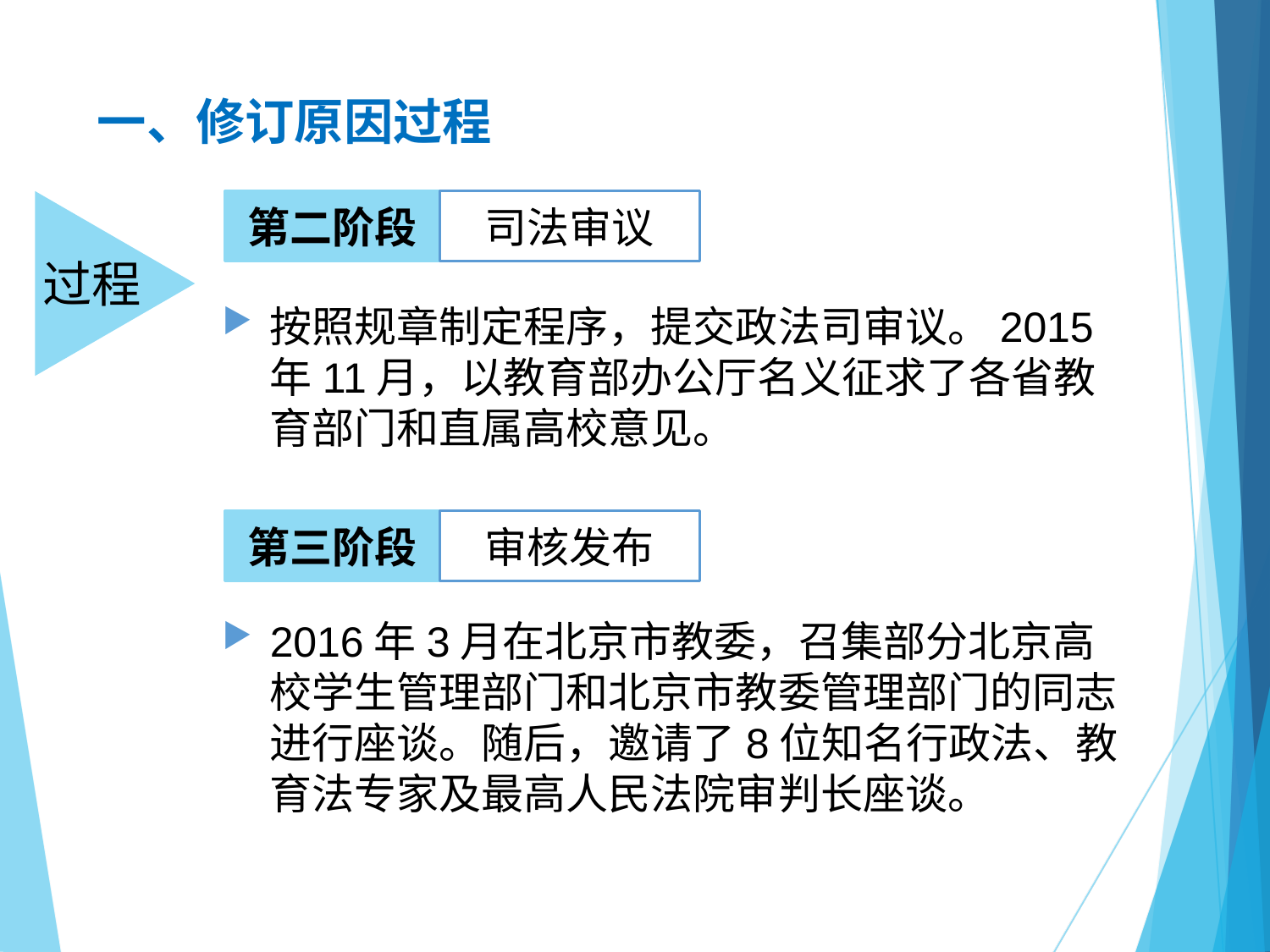

# 一、修订原因过程
第二阶段
司法审议

过程
按照规章制定程序，提交政法司审议。2015年11月，以教育部办公厅名义征求了各省教育部门和直属高校意见。
第三阶段
审核发布
2016年3月在北京市教委，召集部分北京高校学生管理部门和北京市教委管理部门的同志进行座谈。随后，邀请了8位知名行政法、教育法专家及最高人民法院审判长座谈。